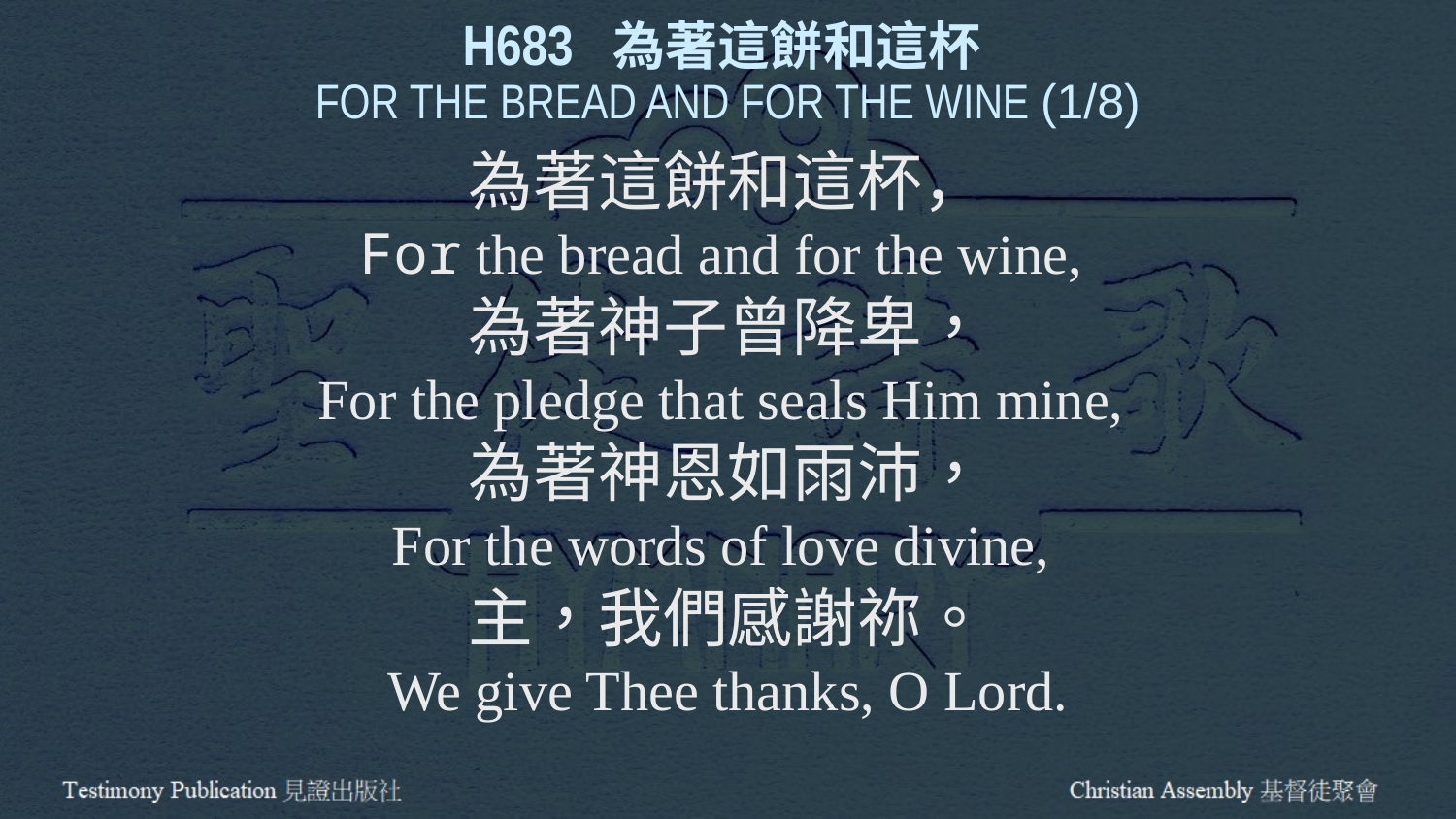

H683  為著這餅和這杯
FOR THE BREAD AND FOR THE WINE (1/8)
為著這餅和這杯，
For the bread and for the wine,
為著神子曾降卑，
For the pledge that seals Him mine,
為著神恩如雨沛，
For the words of love divine,
主，我們感謝祢。
We give Thee thanks, O Lord.